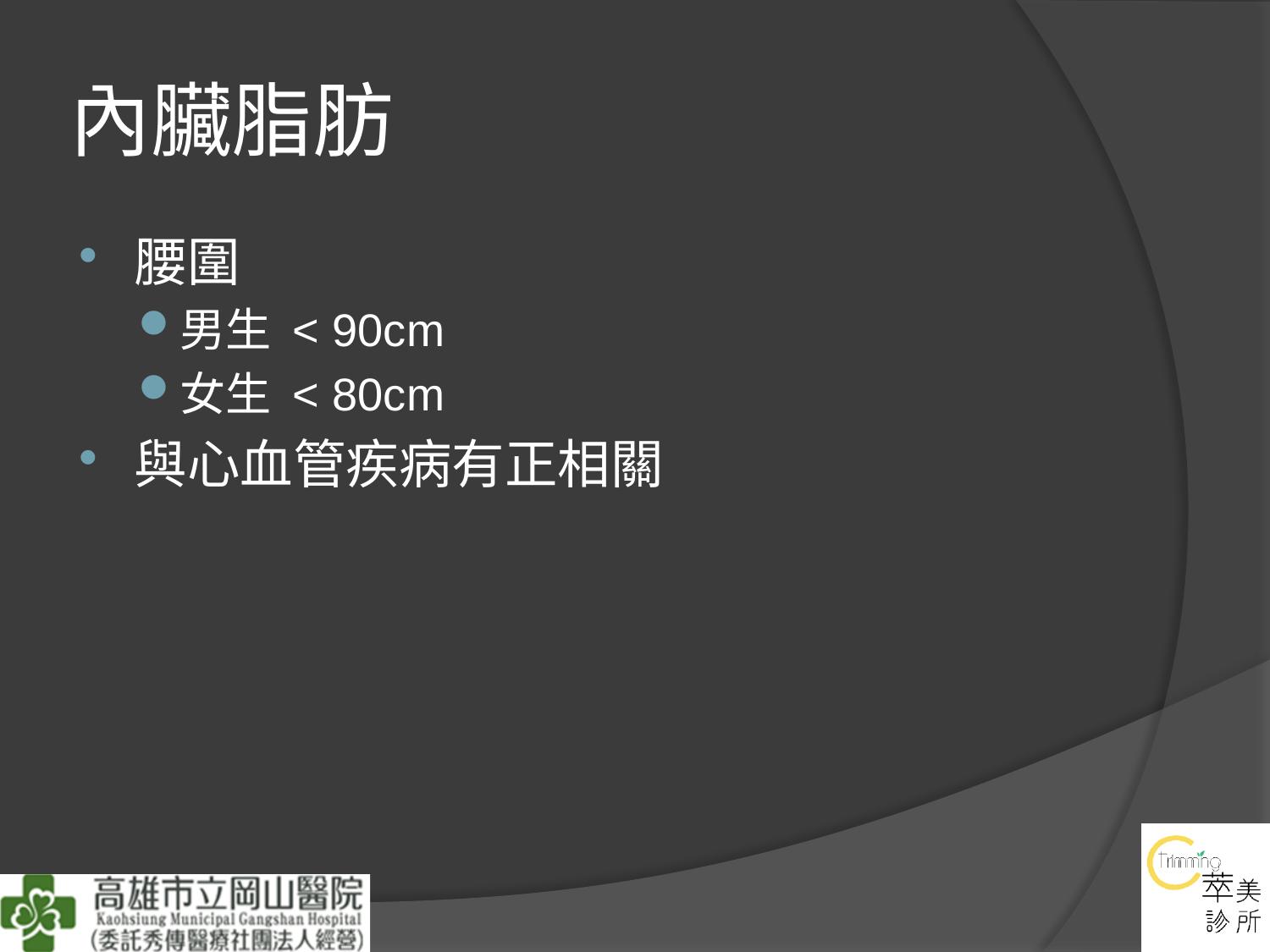

# 內臟脂肪
腰圍
男生 < 90cm
女生 < 80cm
與心血管疾病有正相關